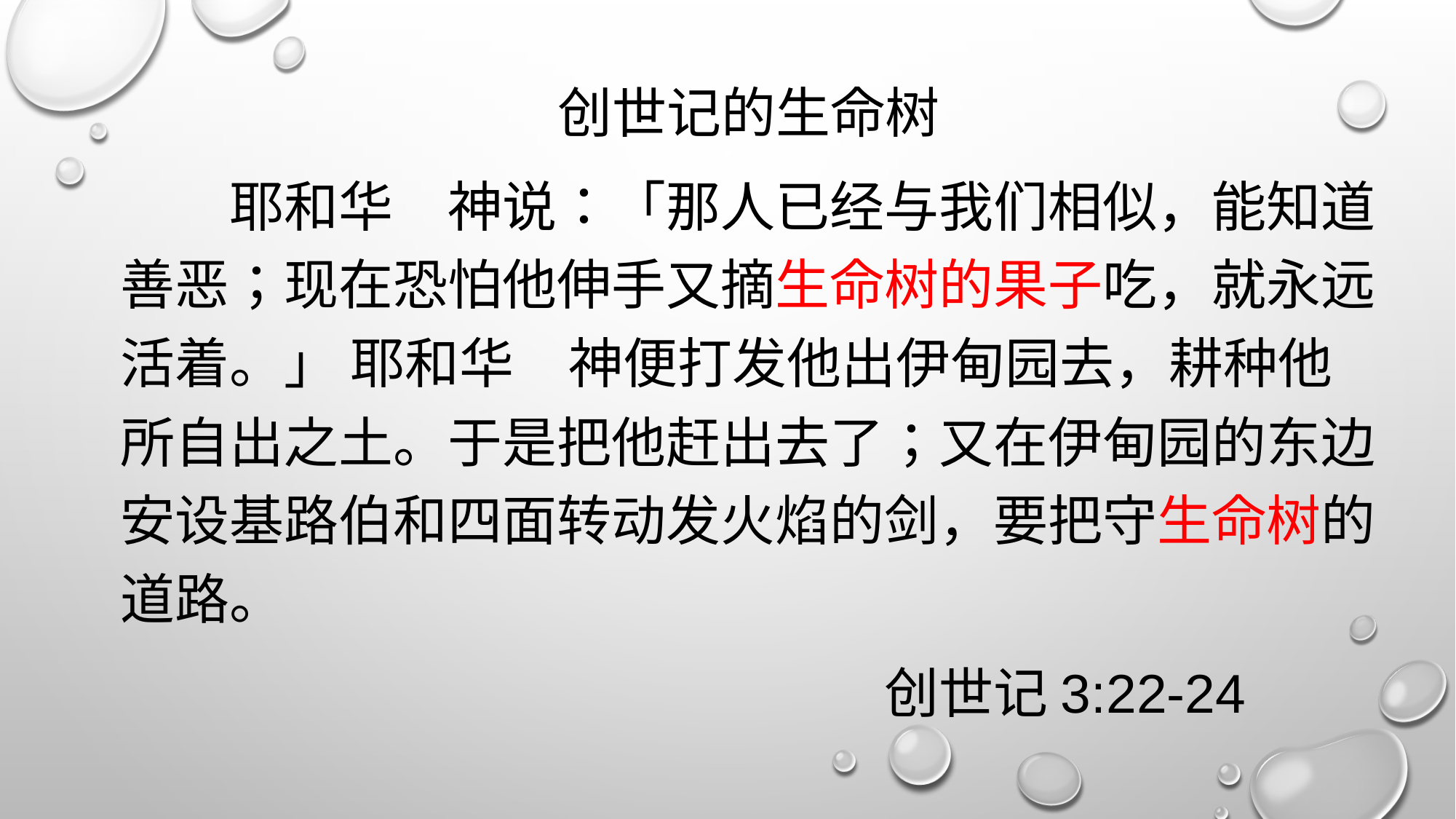

创世记的生命树
	耶和华　神说：「那人已经与我们相似，能知道善恶；现在恐怕他伸手又摘生命树的果子吃，就永远活着。」 耶和华　神便打发他出伊甸园去，耕种他所自出之土。于是把他赶出去了；又在伊甸园的东边安设基路伯和四面转动发火焰的剑，要把守生命树的道路。
							创世记3:22-24